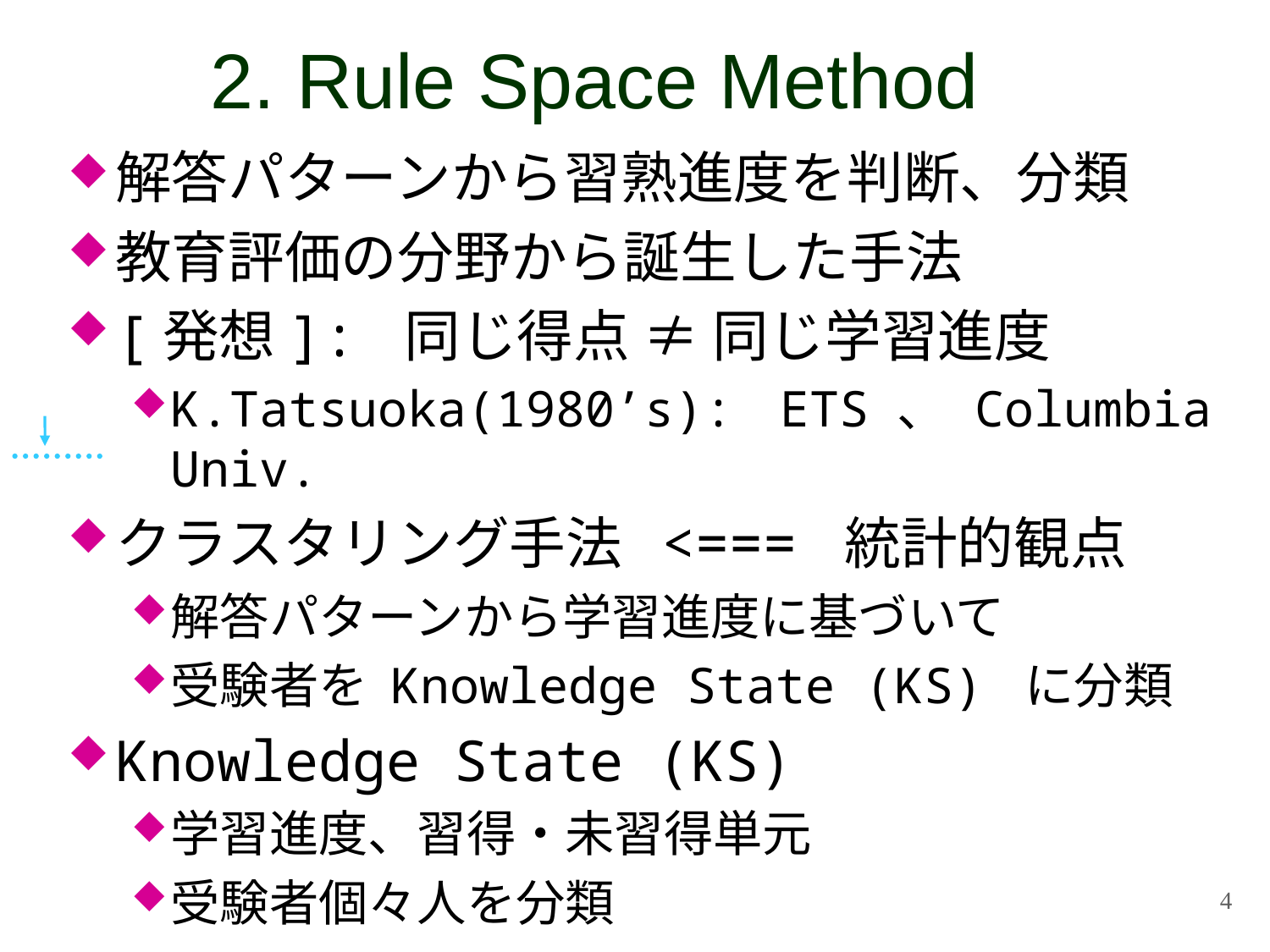

# 2. Rule Space Method
解答パターンから習熟進度を判断、分類
教育評価の分野から誕生した手法
[発想]: 同じ得点 ≠ 同じ学習進度
K.Tatsuoka(1980’s): ETS、Columbia Univ.
クラスタリング手法  <=== 統計的観点
解答パターンから学習進度に基づいて
受験者を Knowledge State (KS) に分類
Knowledge State (KS)
学習進度、習得・未習得単元
受験者個々人を分類

4